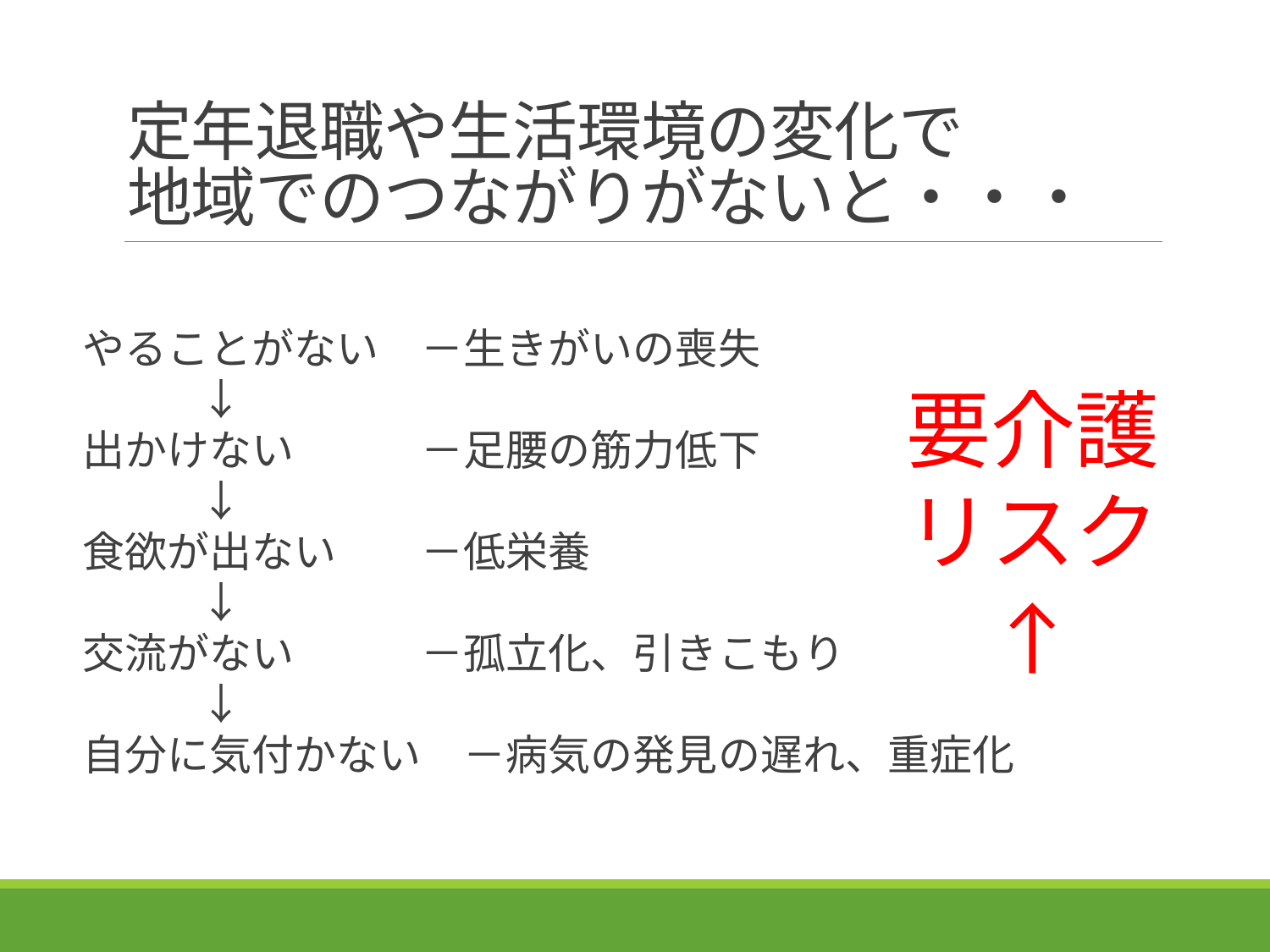

# 定年退職や生活環境の変化で 地域でのつながりがないと・・・
やることがない　－生きがいの喪失
　　　↓
出かけない　　　－足腰の筋力低下
　　　↓
食欲が出ない　　－低栄養
　　　↓
交流がない　　　－孤立化、引きこもり
　　　↓
自分に気付かない　－病気の発見の遅れ、重症化

要介護
リスク
↑